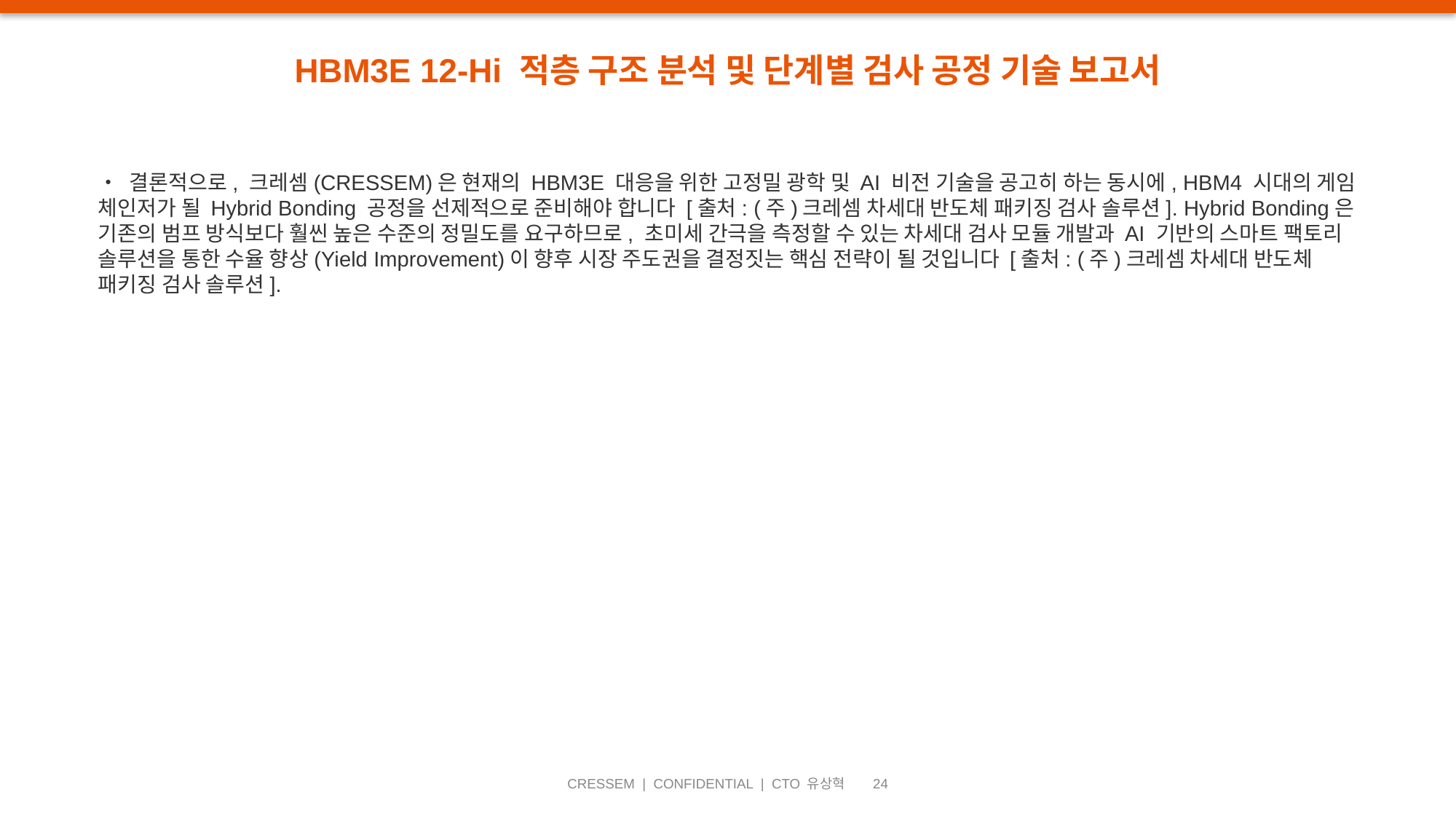

HBM3E 12-Hi 적층 구조 분석 및 단계별 검사 공정 기술 보고서
• 결론적으로, 크레셈(CRESSEM)은 현재의 HBM3E 대응을 위한 고정밀 광학 및 AI 비전 기술을 공고히 하는 동시에, HBM4 시대의 게임 체인저가 될 Hybrid Bonding 공정을 선제적으로 준비해야 합니다 [출처: (주)크레셈 차세대 반도체 패키징 검사 솔루션]. Hybrid Bonding은 기존의 범프 방식보다 훨씬 높은 수준의 정밀도를 요구하므로, 초미세 간극을 측정할 수 있는 차세대 검사 모듈 개발과 AI 기반의 스마트 팩토리 솔루션을 통한 수율 향상(Yield Improvement)이 향후 시장 주도권을 결정짓는 핵심 전략이 될 것입니다 [출처: (주)크레셈 차세대 반도체 패키징 검사 솔루션].
CRESSEM  |  CONFIDENTIAL  |  CTO 유상혁        24